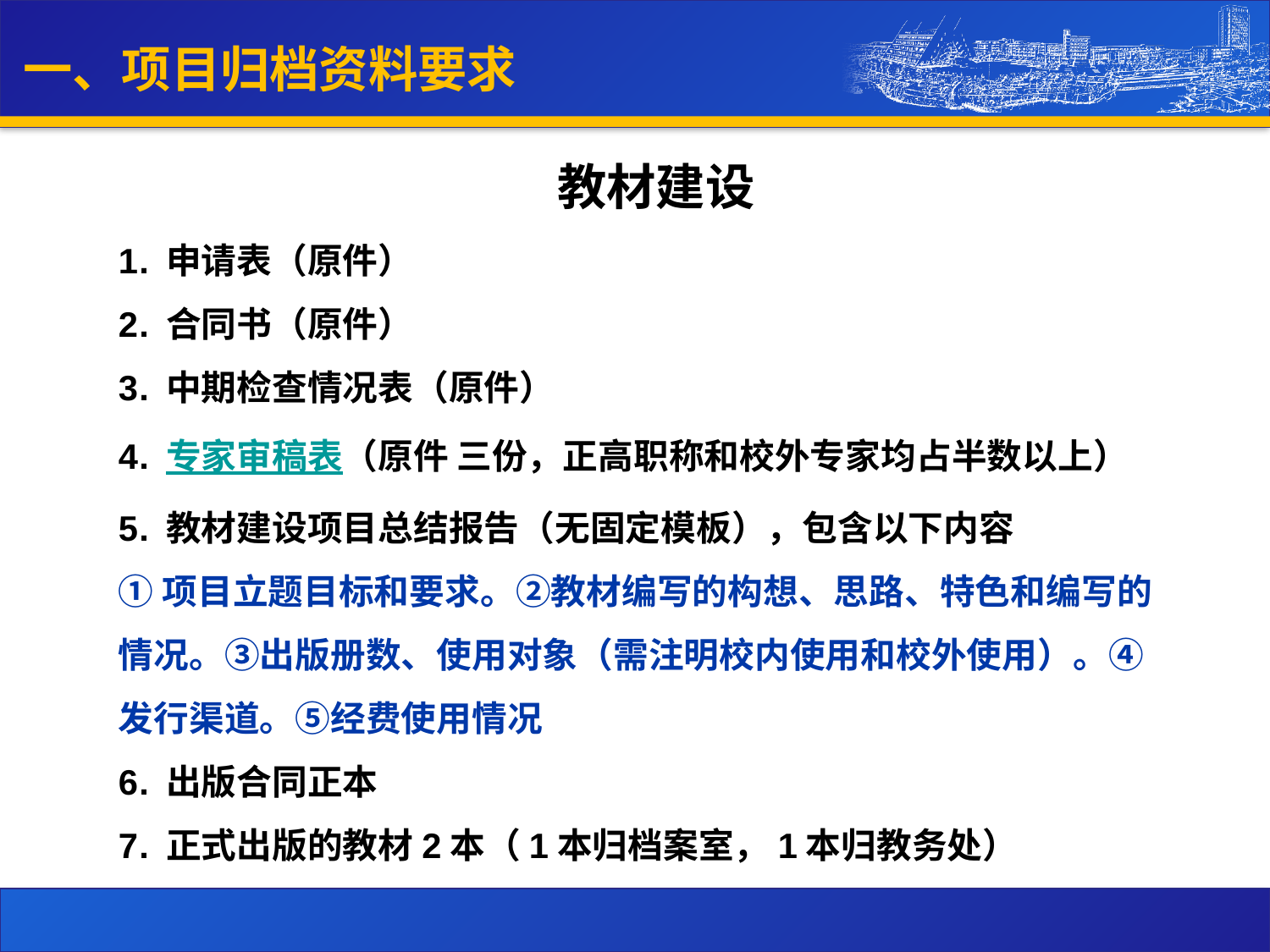

一、项目归档资料要求
教材建设
申请表（原件）
合同书（原件）
中期检查情况表（原件）
专家审稿表（原件 三份，正高职称和校外专家均占半数以上）
教材建设项目总结报告（无固定模板），包含以下内容
①项目立题目标和要求。②教材编写的构想、思路、特色和编写的情况。③出版册数、使用对象（需注明校内使用和校外使用）。④发行渠道。⑤经费使用情况
出版合同正本
正式出版的教材2本（1本归档案室，1本归教务处）